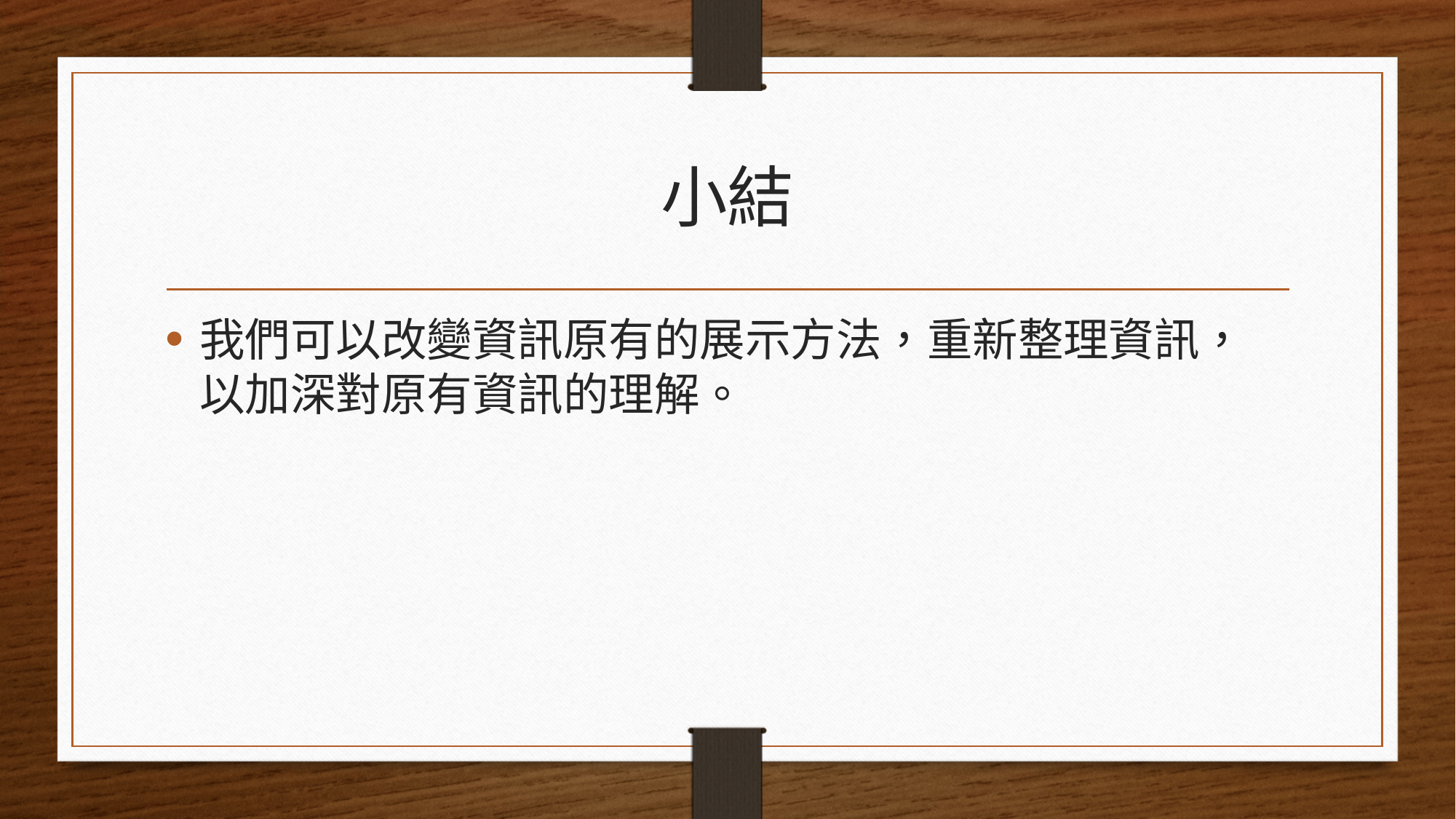

# 小結
我們可以改變資訊原有的展示方法，重新整理資訊，以加深對原有資訊的理解。